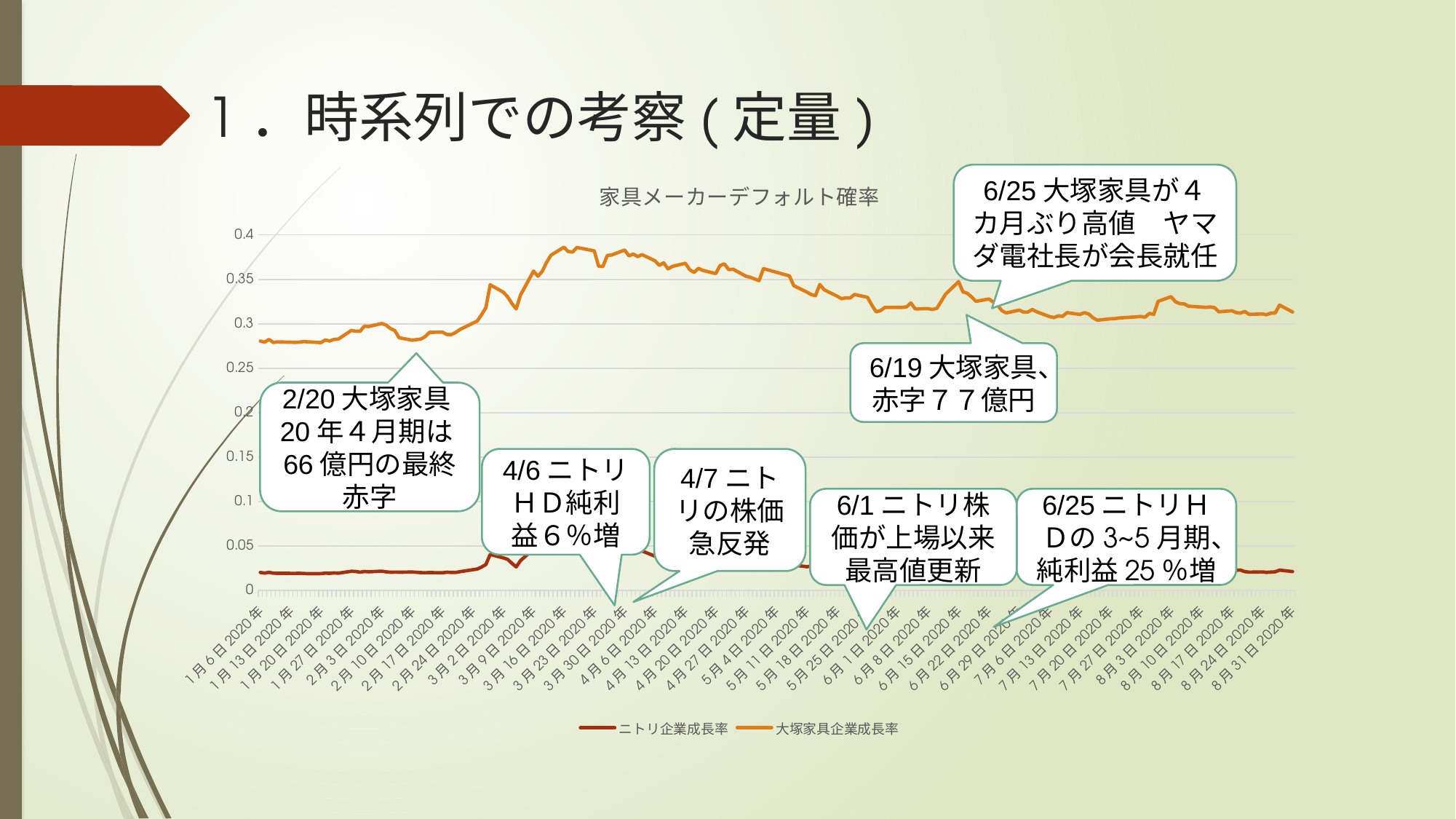

# 1．時系列での考察(定量)

### Chart: 家具メーカーデフォルト確率

| Category | ニトリ企業成長率 | 大塚家具企業成長率 |
|---|---|---|
| 43836 | 0.02030937174273395 | 0.2806127049725853 |
| 43837 | 0.019606919331538873 | 0.27939970546128867 |
| 43838 | 0.020461032793175998 | 0.2824581482801761 |
| 43839 | 0.019495727008413635 | 0.2790486610028658 |
| 43840 | 0.019353953349911045 | 0.2796718970480389 |
| 43844 | 0.019288919363817773 | 0.27915192577805115 |
| 43845 | 0.019357956437502502 | 0.27935039163972 |
| 43846 | 0.01918838788434658 | 0.27998913348141363 |
| 43847 | 0.018947215372152843 | 0.2796943029927283 |
| 43850 | 0.01903549757663642 | 0.2788565395079382 |
| 43851 | 0.019538515720924854 | 0.28178278566346066 |
| 43852 | 0.01931436327556627 | 0.28070908601593514 |
| 43853 | 0.01981303411414142 | 0.28242843972765697 |
| 43854 | 0.01952626946671142 | 0.28282075936335904 |
| 43857 | 0.021619024288861227 | 0.29251932864418867 |
| 43858 | 0.021390575075782837 | 0.2915530241915587 |
| 43859 | 0.02062168801208601 | 0.2915957894267348 |
| 43860 | 0.021417852842352415 | 0.2973866362256814 |
| 43861 | 0.02106660221970227 | 0.2969359503714946 |
| 43864 | 0.021744924120115985 | 0.30031445432674064 |
| 43865 | 0.021026213310785864 | 0.2985192779192122 |
| 43866 | 0.020546265712923614 | 0.2946650885312485 |
| 43867 | 0.020697779204121174 | 0.2924935255819866 |
| 43868 | 0.020556833799244376 | 0.28433487748148306 |
| 43871 | 0.020830426068607907 | 0.2815451145401323 |
| 43873 | 0.02011474291536066 | 0.28284740731168656 |
| 43874 | 0.020035599137095236 | 0.2856171873140335 |
| 43875 | 0.02018040273313388 | 0.2903714625620849 |
| 43878 | 0.0199334948962787 | 0.2906530884556878 |
| 43879 | 0.02058510793467705 | 0.28801789432638225 |
| 43880 | 0.020379931653859446 | 0.2878063526099429 |
| 43881 | 0.020299403961175858 | 0.29012669482585096 |
| 43882 | 0.021153277955741723 | 0.2935428631026786 |
| 43886 | 0.02416719546980135 | 0.30306620103197407 |
| 43887 | 0.026332373644123157 | 0.31006997490530086 |
| 43888 | 0.02924490892941169 | 0.31803273565426443 |
| 43889 | 0.04061260813846811 | 0.3438222775274359 |
| 43892 | 0.03672054426051569 | 0.3356839821234978 |
| 43893 | 0.035109067638978385 | 0.33047400872086474 |
| 43894 | 0.03068071269829203 | 0.32281458619495573 |
| 43895 | 0.02653101763436192 | 0.31676505551703704 |
| 43896 | 0.03368946011406502 | 0.3323639438620843 |
| 43899 | 0.04658045892637909 | 0.3593265046445573 |
| 43900 | 0.04241919846127345 | 0.3535037292749254 |
| 43901 | 0.04576306707540714 | 0.3589990005765418 |
| 43902 | 0.051556512447492577 | 0.3690445064640998 |
| 43903 | 0.050746158326393474 | 0.37709852228144874 |
| 43906 | 0.06487966914928 | 0.38616417669798053 |
| 43907 | 0.05895892904219259 | 0.3812369684500508 |
| 43908 | 0.05825258478597861 | 0.380664796468838 |
| 43909 | 0.06151261959206868 | 0.38586815870412233 |
| 43913 | 0.055638599313662905 | 0.38205481902481603 |
| 43914 | 0.043485828057120285 | 0.36472533374863375 |
| 43915 | 0.047331597257873004 | 0.364537289743905 |
| 43916 | 0.05533635307391816 | 0.3768781785796261 |
| 43917 | 0.05355135044553748 | 0.3773852437810085 |
| 43920 | 0.05802518825055318 | 0.3829698026288326 |
| 43921 | 0.0495501812892043 | 0.3763169171186783 |
| 43922 | 0.04999548452431973 | 0.37844994359466705 |
| 43923 | 0.046694693614245886 | 0.37554817453069744 |
| 43924 | 0.044462107201954267 | 0.37778377950608205 |
| 43927 | 0.0386114818631265 | 0.3708841987736645 |
| 43928 | 0.03764118978701071 | 0.3657177897140404 |
| 43929 | 0.040409626825247805 | 0.36857082199731195 |
| 43930 | 0.0380777331950552 | 0.361820216869267 |
| 43931 | 0.03882158290538125 | 0.3645479516017588 |
| 43934 | 0.0404168740720271 | 0.3680853550970698 |
| 43935 | 0.0346645009050025 | 0.36087195393696103 |
| 43936 | 0.03375252135272361 | 0.3577832620652306 |
| 43937 | 0.037052749917223016 | 0.36238402656155355 |
| 43938 | 0.035145140303158955 | 0.3600636005198109 |
| 43941 | 0.03525753262292646 | 0.3564906312830557 |
| 43942 | 0.038774390927541584 | 0.365506462286834 |
| 43943 | 0.03995156863564544 | 0.3674264443005499 |
| 43944 | 0.0353100992088499 | 0.3609306513072855 |
| 43945 | 0.036270630959220646 | 0.36138653323238423 |
| 43948 | 0.03248512256714571 | 0.3535194067849588 |
| 43949 | 0.031071783894985192 | 0.3522365529700575 |
| 43951 | 0.02937195205792582 | 0.3485145459355644 |
| 43952 | 0.037885184453670034 | 0.36204655636793326 |
| 43958 | 0.03184656432861034 | 0.35387316500268023 |
| 43959 | 0.028552766676175602 | 0.3428815863232927 |
| 43962 | 0.02674218952185984 | 0.3357471215914799 |
| 43963 | 0.027456666241967072 | 0.3329629594579213 |
| 43964 | 0.027654561813387376 | 0.3316156049174037 |
| 43965 | 0.032183099981619646 | 0.3441782765639916 |
| 43966 | 0.030118716267054303 | 0.3383117620665703 |
| 43969 | 0.028892032538362793 | 0.33102105770455414 |
| 43970 | 0.02725126435341332 | 0.3282251709323185 |
| 43971 | 0.02661994403100429 | 0.3291914363490249 |
| 43972 | 0.026175438649722983 | 0.3289942124082584 |
| 43973 | 0.028239347201853577 | 0.33301985525428757 |
| 43976 | 0.02673587881271071 | 0.3297476062131779 |
| 43977 | 0.02603825412958796 | 0.3211147937266067 |
| 43978 | 0.02625913129069845 | 0.31345908536487443 |
| 43979 | 0.026554058980297657 | 0.31484233995872135 |
| 43980 | 0.026763030625786624 | 0.31842755765644537 |
| 43983 | 0.02680076370243476 | 0.31842755765644537 |
| 43984 | 0.026606313451826555 | 0.3184623140012709 |
| 43985 | 0.026652944930249455 | 0.3190750483220263 |
| 43986 | 0.02692790108321036 | 0.32350874671703966 |
| 43987 | 0.025655984442207444 | 0.3167588909389415 |
| 43990 | 0.025495377992554205 | 0.31703900349896097 |
| 43991 | 0.025537851768712747 | 0.3161343685841742 |
| 43992 | 0.026240427963501817 | 0.3174842315437503 |
| 43993 | 0.028407942763193746 | 0.32527531838877816 |
| 43994 | 0.031495420803045356 | 0.3333055381138845 |
| 43997 | 0.03768039750603833 | 0.34741151880443566 |
| 43998 | 0.03193284167760136 | 0.33591309775939454 |
| 43999 | 0.031220964354555257 | 0.3342956883616565 |
| 44000 | 0.03149615474784293 | 0.3302734774037688 |
| 44001 | 0.029033119665802545 | 0.3252939466706986 |
| 44004 | 0.029722286104829423 | 0.3278789195812693 |
| 44005 | 0.027801670232895134 | 0.32455675577951104 |
| 44006 | 0.02733149927888679 | 0.3207449640889492 |
| 44007 | 0.02944221878491984 | 0.3147401966881216 |
| 44008 | 0.02758255880689837 | 0.3121694145434214 |
| 44011 | 0.03081353802927692 | 0.3154605284946274 |
| 44012 | 0.028072309715211224 | 0.3130210404408351 |
| 44013 | 0.027325917165664876 | 0.31328887256338667 |
| 44014 | 0.02593579956503301 | 0.31605011766307683 |
| 44015 | 0.024220426939455832 | 0.3135134519449132 |
| 44018 | 0.023019718181323635 | 0.3080817240015506 |
| 44019 | 0.023610462719212508 | 0.3070021157825052 |
| 44020 | 0.02412472558692474 | 0.3089817589219657 |
| 44021 | 0.024489440416309936 | 0.308364500084222 |
| 44022 | 0.024933982308344614 | 0.31257263929935164 |
| 44025 | 0.024182527883366025 | 0.3105133526876997 |
| 44026 | 0.02468000780715648 | 0.3125035548082742 |
| 44027 | 0.02401690390314808 | 0.3110449652276904 |
| 44028 | 0.02410575693831524 | 0.3066970298456959 |
| 44029 | 0.023711557831507593 | 0.3040529632687645 |
| 44032 | 0.02362966276444742 | 0.30563663263861385 |
| 44033 | 0.02267906883993096 | 0.3057968779773901 |
| 44034 | 0.022770409255019594 | 0.30650597619149755 |
| 44039 | 0.02376990122909301 | 0.30818535049263995 |
| 44040 | 0.02321974201255193 | 0.3074276773022543 |
| 44041 | 0.02442718750414014 | 0.3118020659977721 |
| 44042 | 0.023805222448866153 | 0.3104996057856805 |
| 44043 | 0.025907721438333864 | 0.32529346422161287 |
| 44046 | 0.02445117294214177 | 0.33050366684452803 |
| 44047 | 0.023044878056170476 | 0.3247986742822834 |
| 44048 | 0.023133848141833765 | 0.3226809827500059 |
| 44049 | 0.02298699486380526 | 0.32238224183822506 |
| 44050 | 0.023087718232583897 | 0.3198113737952384 |
| 44054 | 0.022937452359158318 | 0.3184841243810711 |
| 44055 | 0.02314443544246604 | 0.3188824262026071 |
| 44056 | 0.023122066638812933 | 0.3182709951404048 |
| 44057 | 0.022841352941813994 | 0.31350089003383014 |
| 44060 | 0.02339086436077906 | 0.31468980002778646 |
| 44061 | 0.022908510822334673 | 0.31259081613814255 |
| 44062 | 0.022922998809365193 | 0.31206352642475765 |
| 44063 | 0.021244984355738333 | 0.31386772080738823 |
| 44064 | 0.020653552052599364 | 0.3105552518777707 |
| 44067 | 0.02089636939648463 | 0.3110822047032881 |
| 44068 | 0.020393652629570186 | 0.3102033055017487 |
| 44069 | 0.020752236397052936 | 0.3120373711486563 |
| 44070 | 0.02102187884740812 | 0.31210219038466835 |
| 44071 | 0.022961389308607884 | 0.3210783819651409 |
| 44074 | 0.021301896007172947 | 0.3133045777223904 |
6/25大塚家具が４カ月ぶり高値　ヤマダ電社長が会長就任
6/19大塚家具、赤字７７億円
2/20大塚家具20年４月期は66億円の最終赤字
4/6ニトリＨＤ純利益６％増
4/7ニトリの株価急反発
6/1ニトリ株価が上場以来最高値更新
6/25ニトリＨＤの3~5月期、純利益25％増